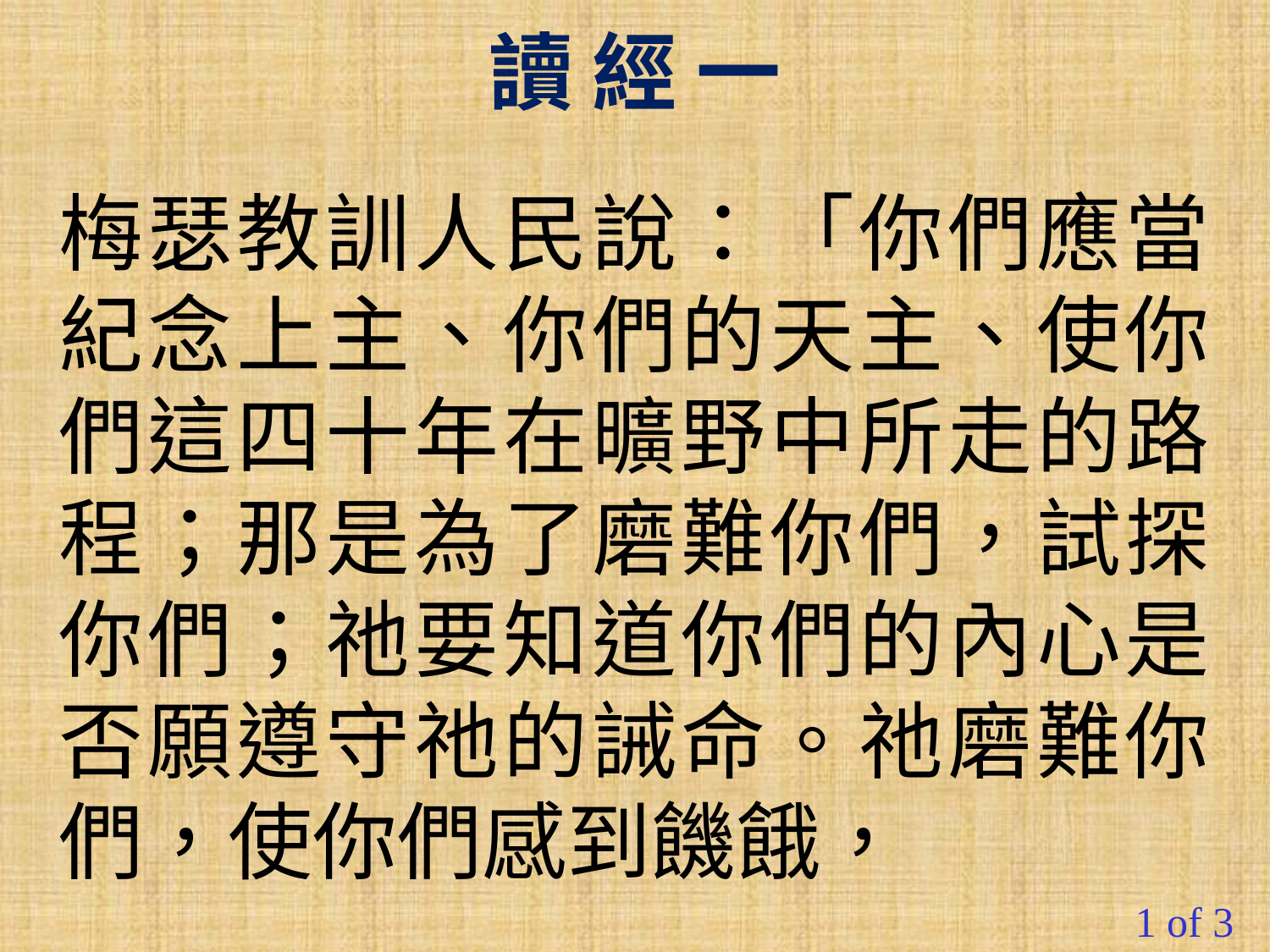

讀 經 一

梅瑟教訓人民說：「你們應當紀念上主、你們的天主、使你們這四十年在曠野中所走的路程；那是為了磨難你們，試探你們；祂要知道你們的內心是否願遵守祂的誡命。祂磨難你們，使你們感到饑餓，
#
1 of 3